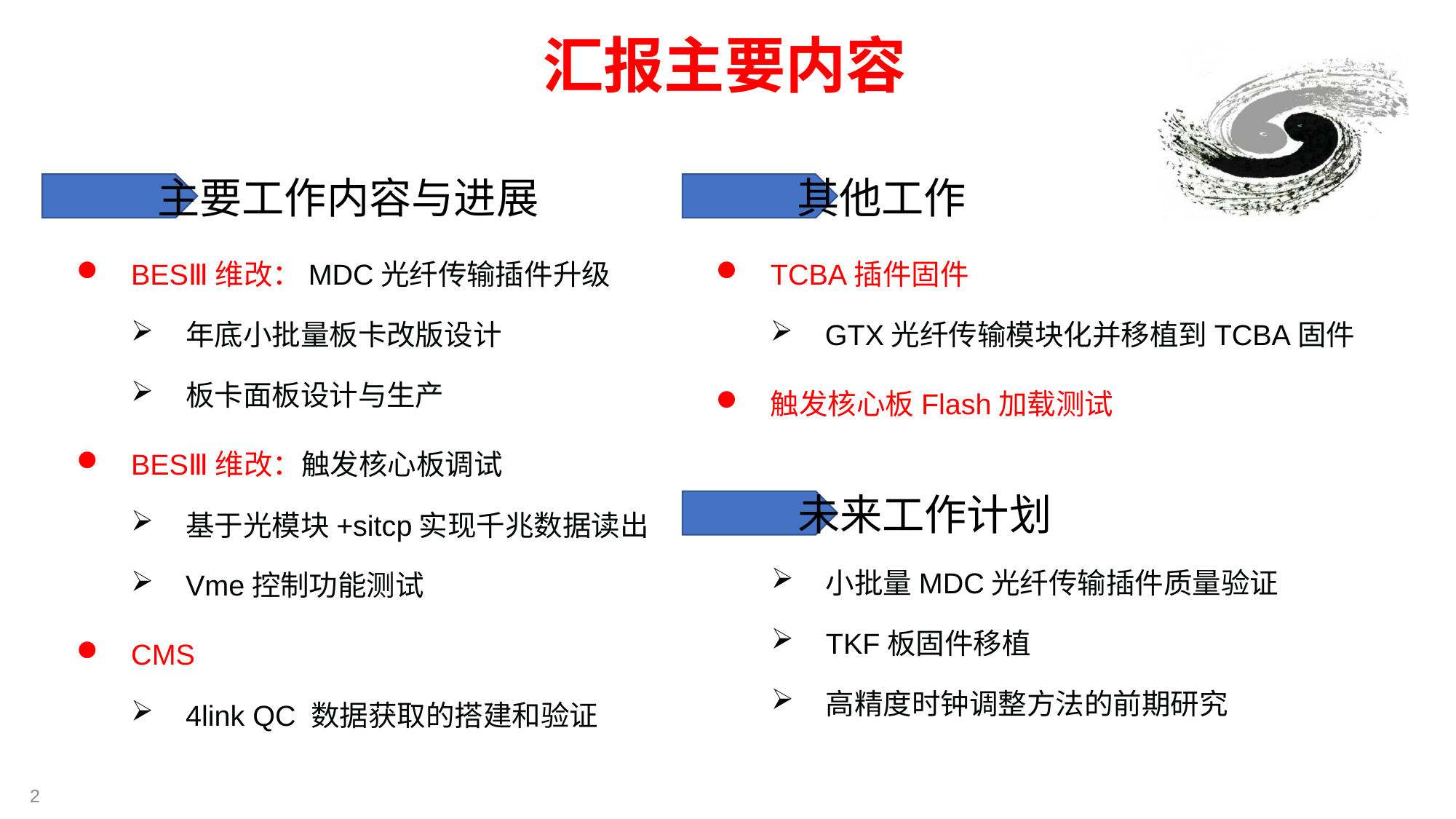

汇报主要内容
                   主要工作内容与进展
BESⅢ维改：MDC光纤传输插件升级
年底小批量板卡改版设计
板卡面板设计与生产
BESⅢ维改：触发核心板调试
基于光模块+sitcp实现千兆数据读出
Vme控制功能测试
CMS
4link QC 数据获取的搭建和验证

                   其他工作
TCBA插件固件
GTX光纤传输模块化并移植到TCBA固件
触发核心板Flash加载测试

                   未来工作计划
小批量MDC光纤传输插件质量验证
TKF板固件移植
高精度时钟调整方法的前期研究

2